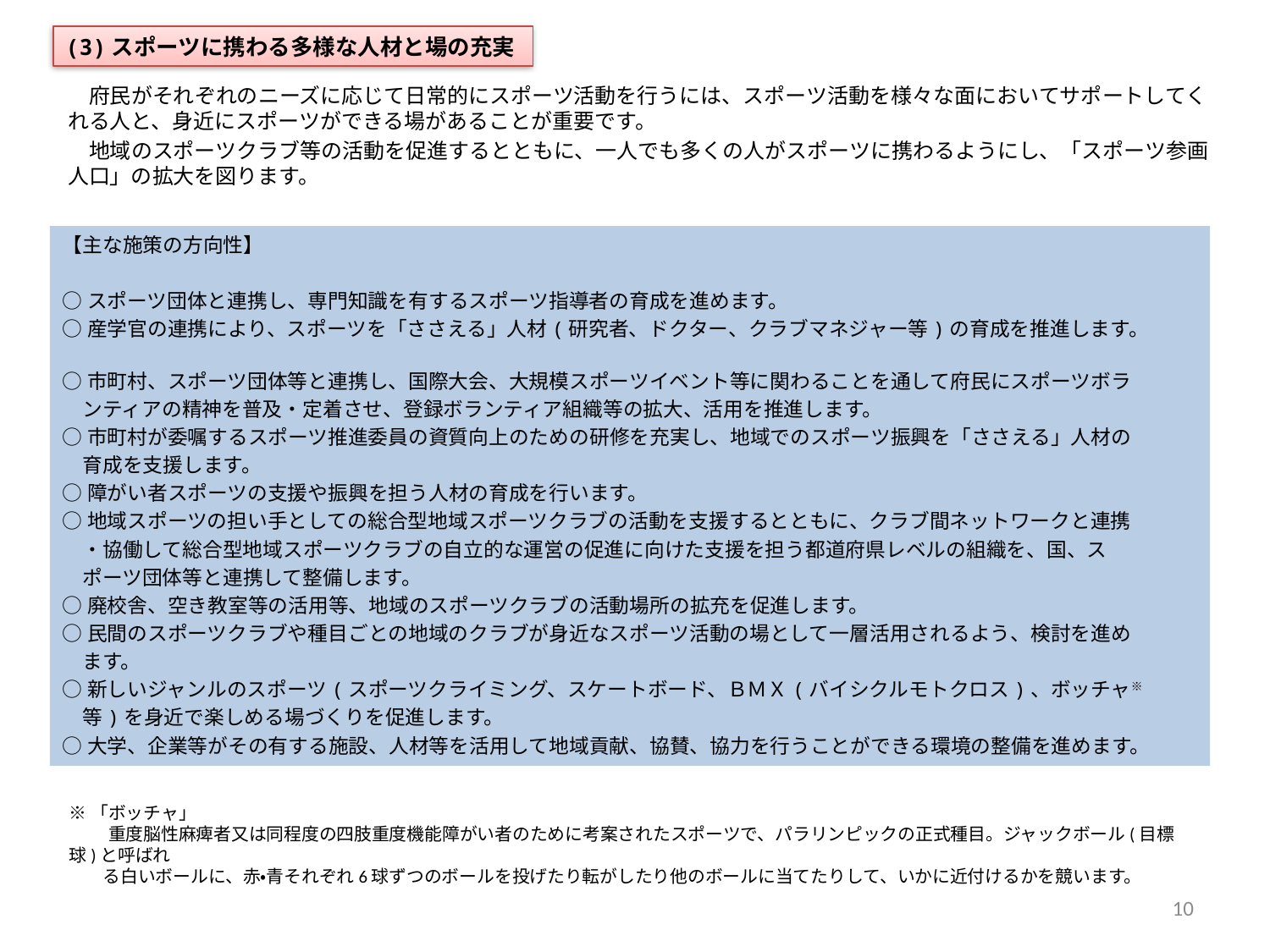

# (3)スポーツに携わる多様な人材と場の充実
　府民がそれぞれのニーズに応じて日常的にスポーツ活動を行うには、スポーツ活動を様々な面においてサポートしてくれる人と、身近にスポーツができる場があることが重要です。
　地域のスポーツクラブ等の活動を促進するとともに、一人でも多くの人がスポーツに携わるようにし、「スポーツ参画人口」の拡大を図ります。
【主な施策の方向性】

○スポーツ団体と連携し、専門知識を有するスポーツ指導者の育成を進めます。
○産学官の連携により、スポーツを「ささえる」人材(研究者、ドクター、クラブマネジャー等)の育成を推進します。
○市町村、スポーツ団体等と連携し、国際大会、大規模スポーツイベント等に関わることを通して府民にスポーツボラ
　ンティアの精神を普及・定着させ、登録ボランティア組織等の拡大、活用を推進します。
○市町村が委嘱するスポーツ推進委員の資質向上のための研修を充実し、地域でのスポーツ振興を「ささえる」人材の
　育成を支援します。
○障がい者スポーツの支援や振興を担う人材の育成を行います。
○地域スポーツの担い手としての総合型地域スポーツクラブの活動を支援するとともに、クラブ間ネットワークと連携
　・協働して総合型地域スポーツクラブの自立的な運営の促進に向けた支援を担う都道府県レベルの組織を、国、ス
　ポーツ団体等と連携して整備します。
○廃校舎、空き教室等の活用等、地域のスポーツクラブの活動場所の拡充を促進します。
○民間のスポーツクラブや種目ごとの地域のクラブが身近なスポーツ活動の場として一層活用されるよう、検討を進め
　ます。
○新しいジャンルのスポーツ(スポーツクライミング、スケートボード、ＢＭＸ(バイシクルモトクロス)、ボッチャ※
　等)を身近で楽しめる場づくりを促進します。
○大学、企業等がその有する施設、人材等を活用して地域貢献、協賛、協力を行うことができる環境の整備を進めます。
※「ボッチャ」
　　 重度脳性麻痺者又は同程度の四肢重度機能障がい者のために考案されたスポーツで、パラリンピックの正式種目。ジャックボール(目標球)と呼ばれ
　    る白いボールに、赤・青それぞれ6球ずつのボールを投げたり転がしたり他のボールに当てたりして、いかに近付けるかを競います。
10